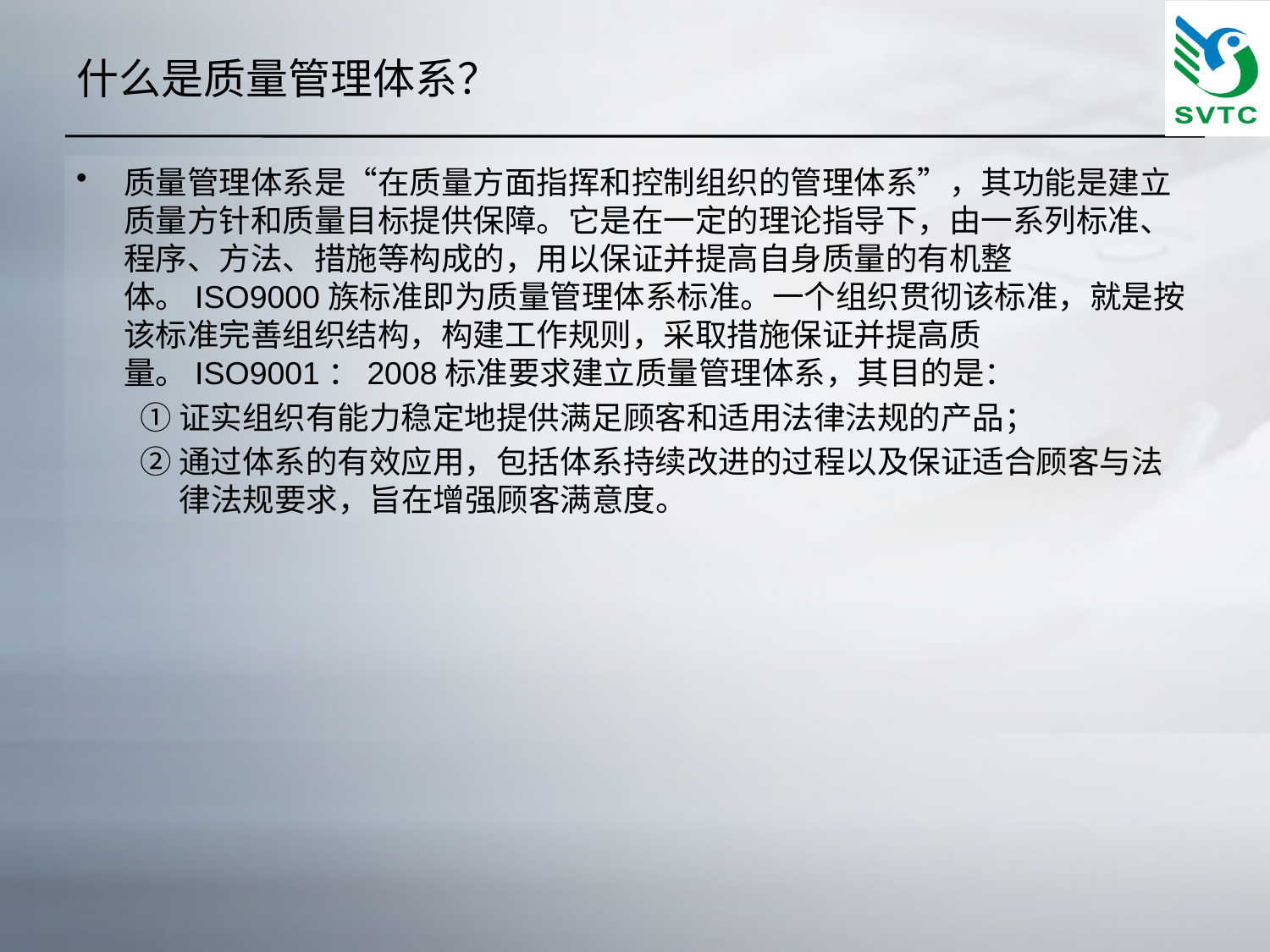

# 什么是质量管理体系？
质量管理体系是“在质量方面指挥和控制组织的管理体系”，其功能是建立质量方针和质量目标提供保障。它是在一定的理论指导下，由一系列标准、程序、方法、措施等构成的，用以保证并提高自身质量的有机整体。ISO9000族标准即为质量管理体系标准。一个组织贯彻该标准，就是按该标准完善组织结构，构建工作规则，采取措施保证并提高质量。ISO9001：2008标准要求建立质量管理体系，其目的是：
①证实组织有能力稳定地提供满足顾客和适用法律法规的产品；
②通过体系的有效应用，包括体系持续改进的过程以及保证适合顾客与法律法规要求，旨在增强顾客满意度。